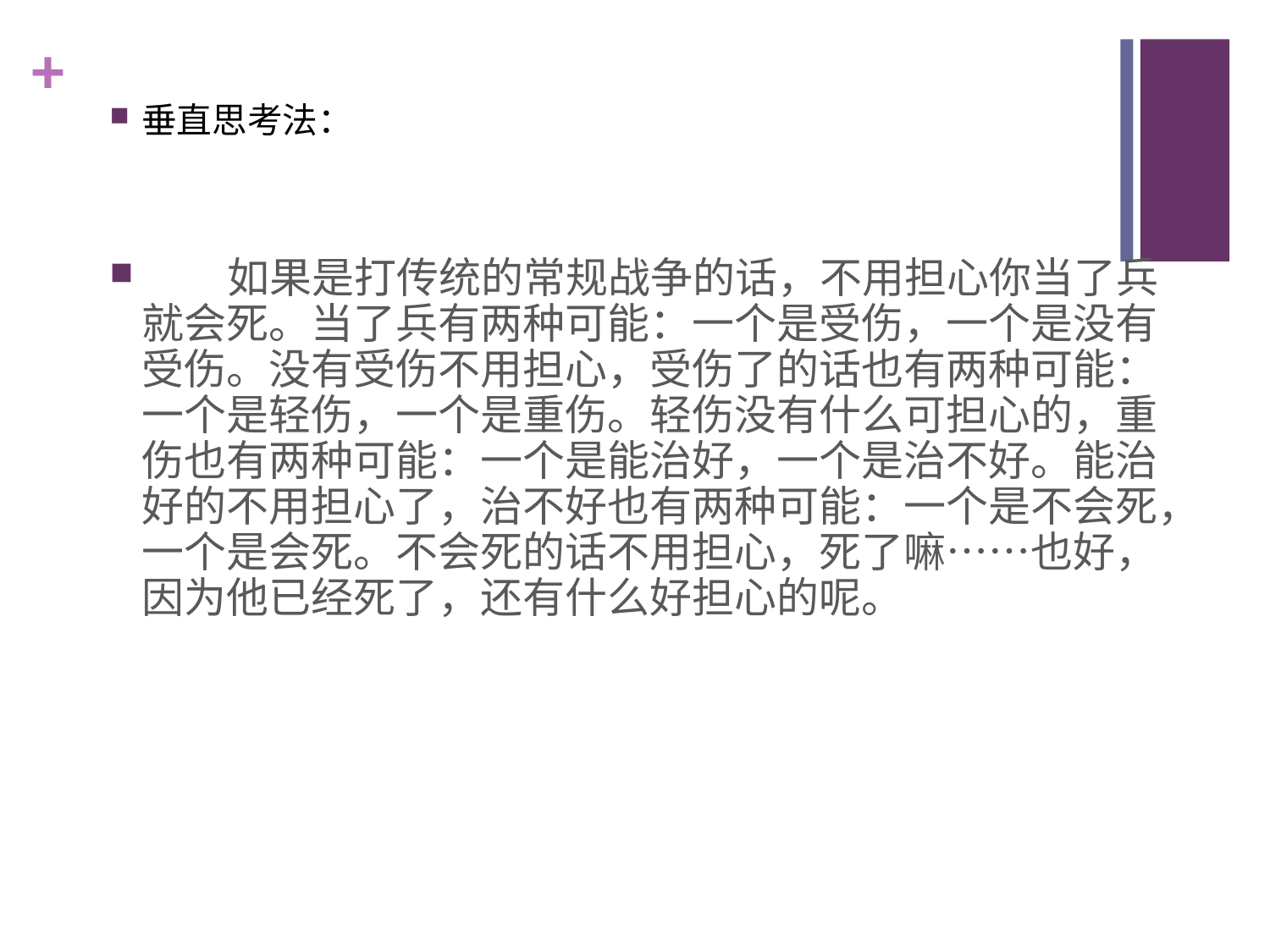

垂直思考法：

        如果是打传统的常规战争的话，不用担心你当了兵就会死。当了兵有两种可能：一个是受伤，一个是没有受伤。没有受伤不用担心，受伤了的话也有两种可能：一个是轻伤，一个是重伤。轻伤没有什么可担心的，重伤也有两种可能：一个是能治好，一个是治不好。能治好的不用担心了，治不好也有两种可能：一个是不会死，一个是会死。不会死的话不用担心，死了嘛……也好，因为他已经死了，还有什么好担心的呢。